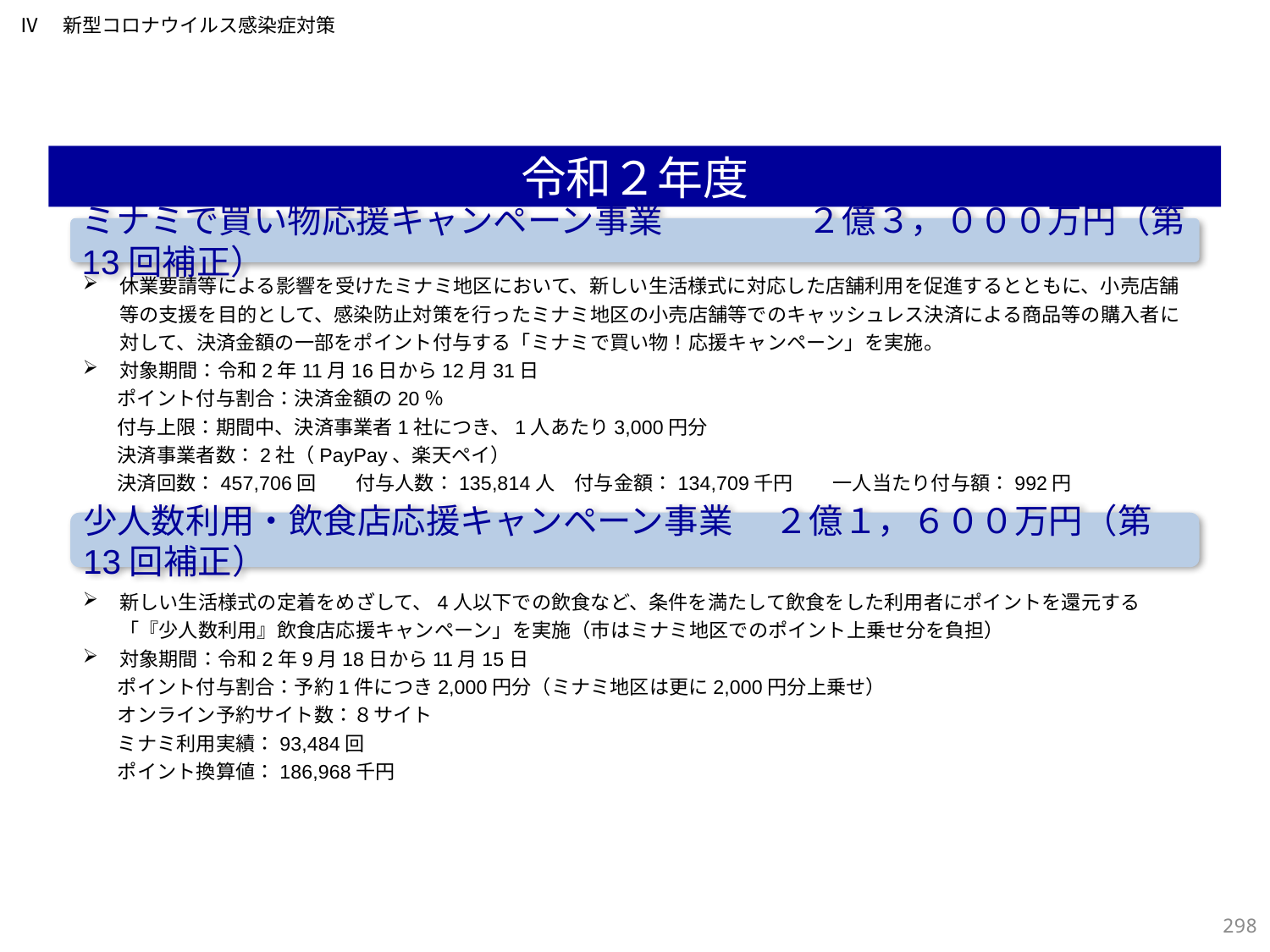

Ⅳ　新型コロナウイルス感染症対策
令和２年度
ミナミで買い物応援キャンペーン事業　　　 　２億３，０００万円（第13回補正）
休業要請等による影響を受けたミナミ地区において、新しい生活様式に対応した店舗利用を促進するとともに、小売店舗等の支援を目的として、感染防止対策を行ったミナミ地区の小売店舗等でのキャッシュレス決済による商品等の購入者に対して、決済金額の一部をポイント付与する「ミナミで買い物！応援キャンペーン」を実施。
対象期間：令和2年11月16日から12月31日
ポイント付与割合：決済金額の20％
付与上限：期間中、決済事業者1社につき、1人あたり3,000円分
決済事業者数：2社（PayPay、楽天ペイ）
決済回数：457,706回　　付与人数：135,814人　付与金額：134,709千円　　一人当たり付与額：992円
少人数利用・飲食店応援キャンペーン事業　 ２億１，６００万円（第13回補正）
新しい生活様式の定着をめざして、4人以下での飲食など、条件を満たして飲食をした利用者にポイントを還元する「『少人数利用』飲食店応援キャンペーン」を実施（市はミナミ地区でのポイント上乗せ分を負担）
対象期間：令和2年9月18日から11月15日
ポイント付与割合：予約1件につき2,000円分（ミナミ地区は更に2,000円分上乗せ）
オンライン予約サイト数：８サイト
ミナミ利用実績：93,484回
ポイント換算値：186,968千円
298